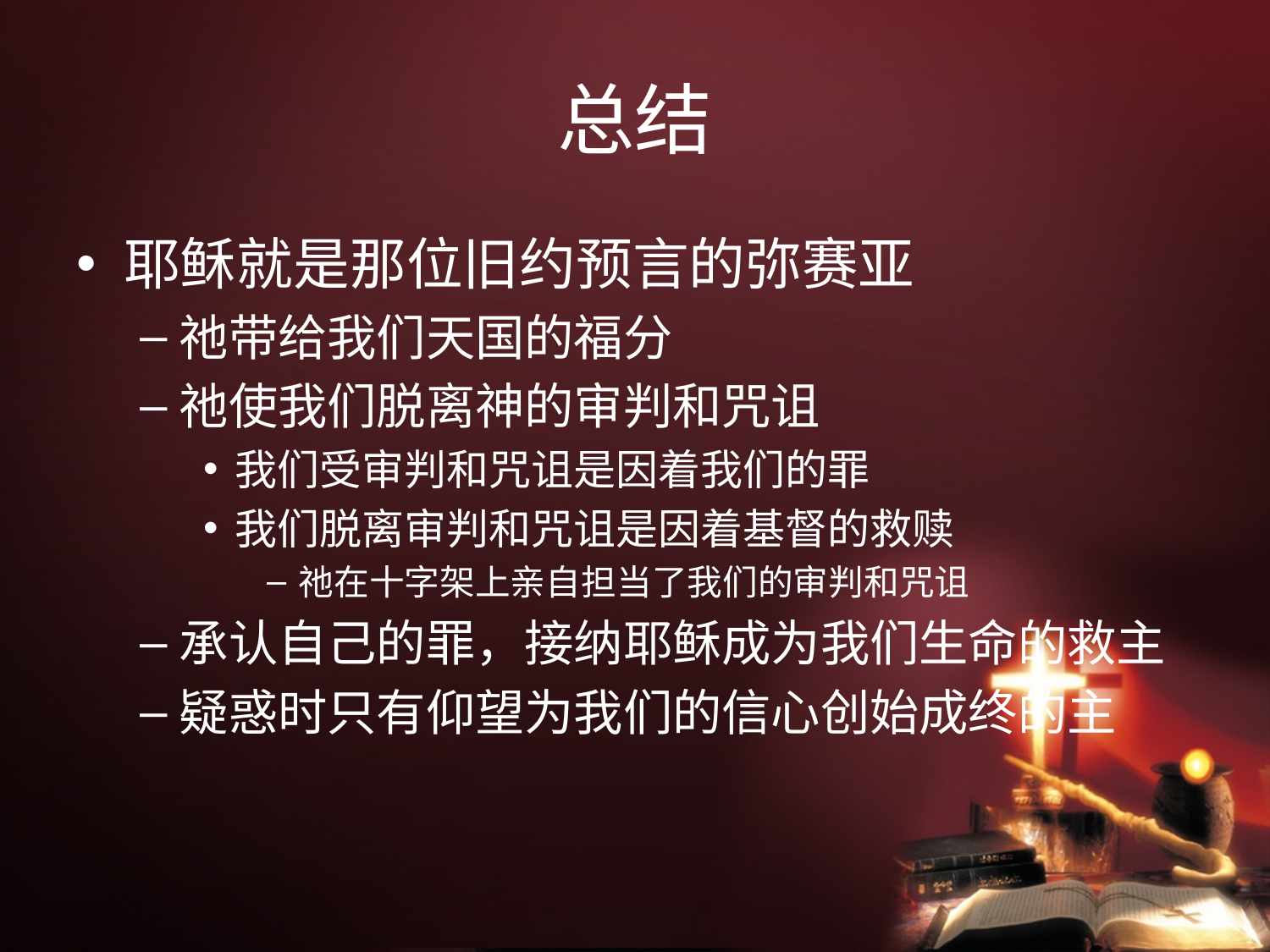

# 总结
耶稣就是那位旧约预言的弥赛亚
祂带给我们天国的福分
祂使我们脱离神的审判和咒诅
我们受审判和咒诅是因着我们的罪
我们脱离审判和咒诅是因着基督的救赎
祂在十字架上亲自担当了我们的审判和咒诅
承认自己的罪，接纳耶稣成为我们生命的救主
疑惑时只有仰望为我们的信心创始成终的主